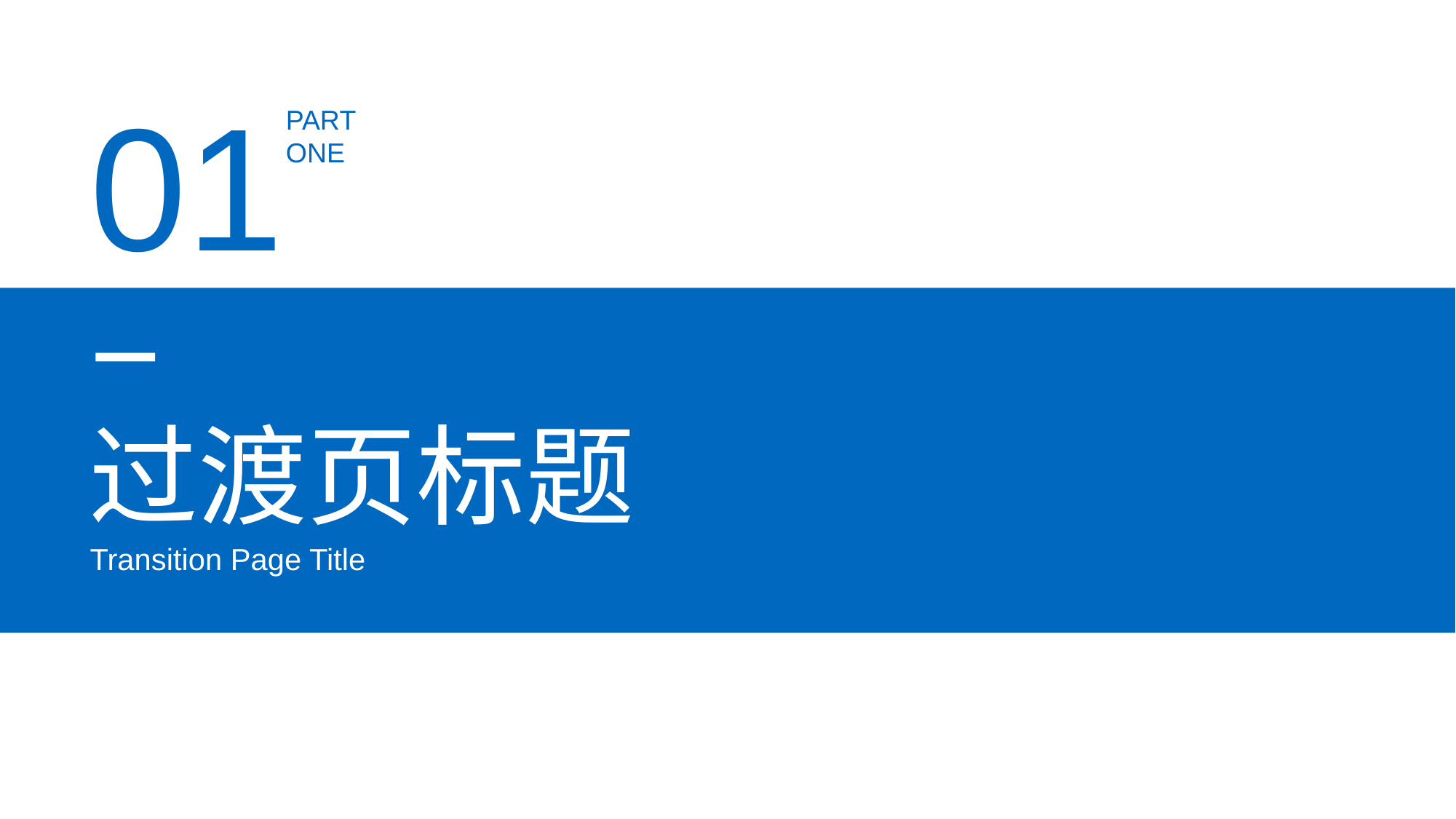

01
PART
ONE

过渡页标题
Transition Page Title